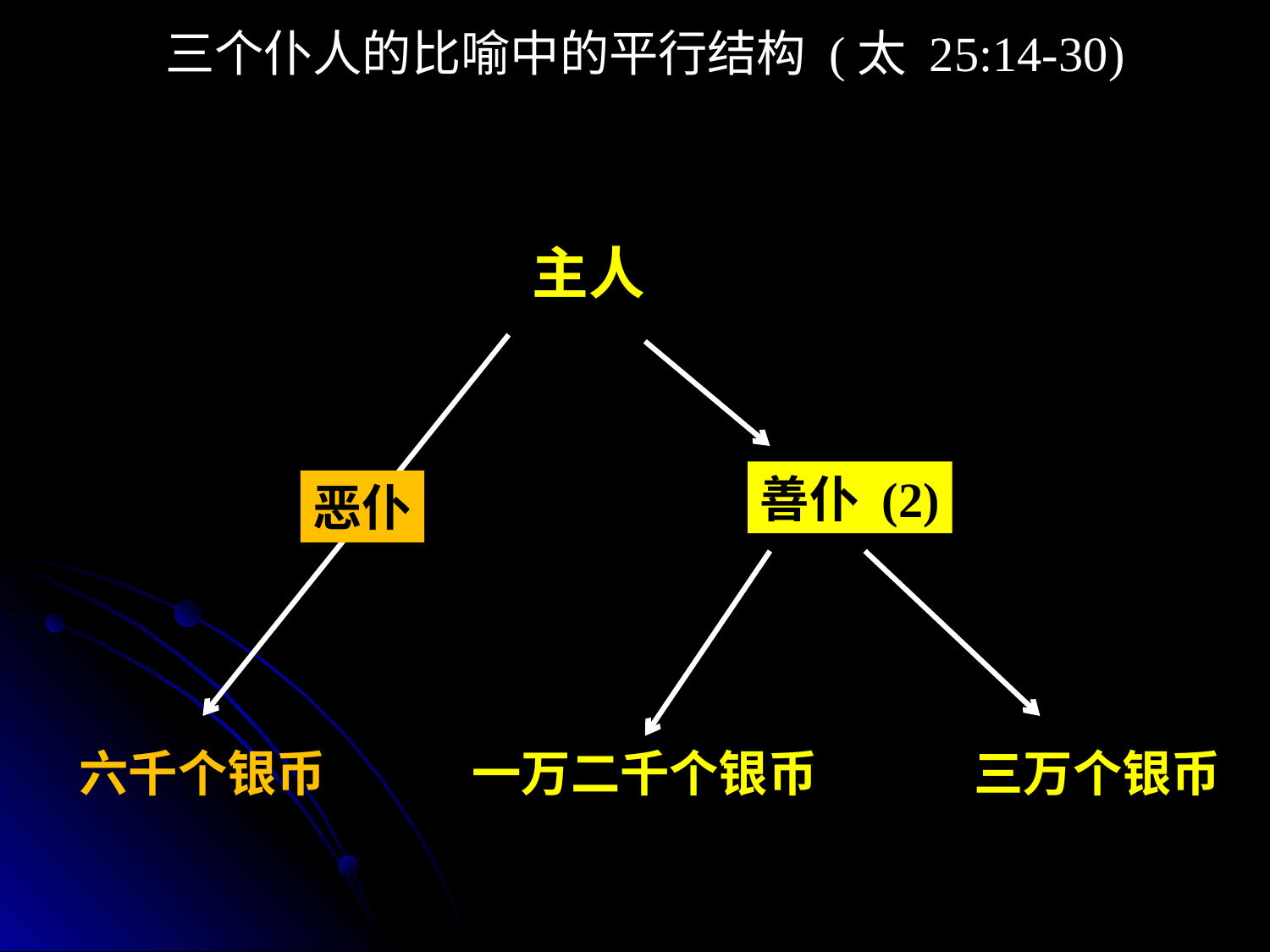

三个仆人的比喻中的平行结构 (太 25:14-30)
主人
善仆 (2)
恶仆
六千个银币
一万二千个银币
三万个银币